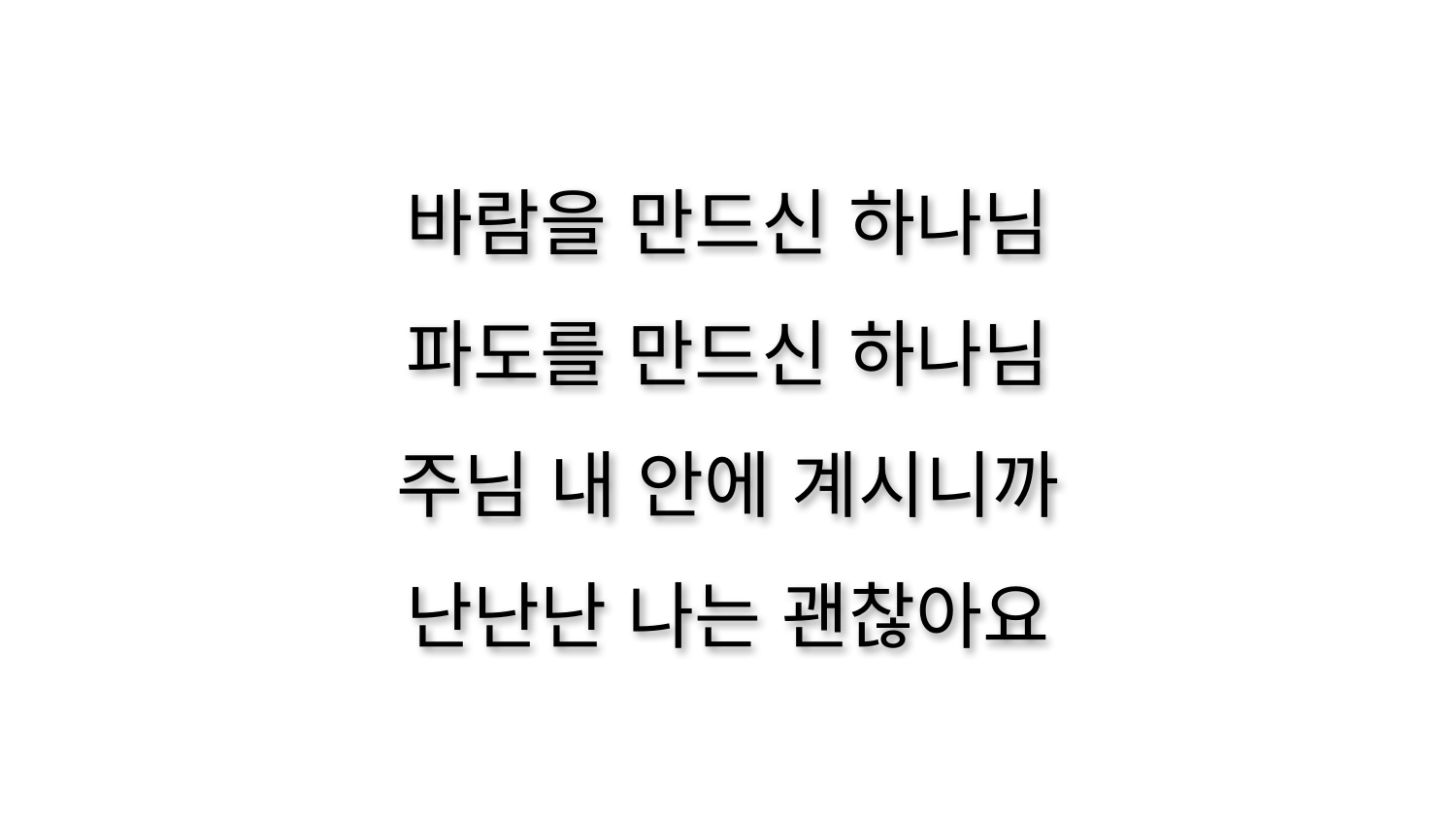

바람을 만드신 하나님
파도를 만드신 하나님
주님 내 안에 계시니까
난난난 나는 괜찮아요